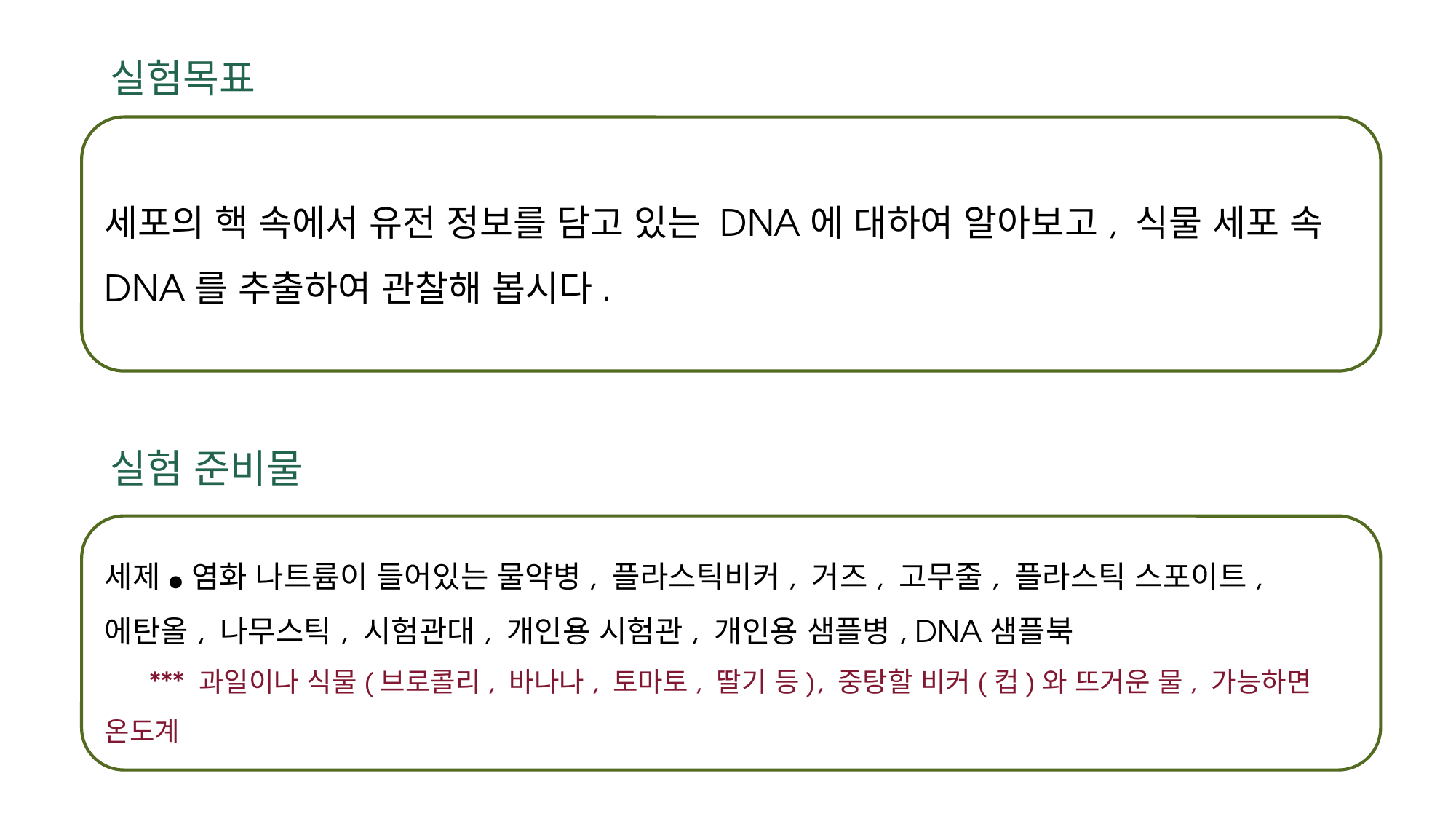

실험목표
세포의 핵 속에서 유전 정보를 담고 있는 DNA에 대하여 알아보고, 식물 세포 속 DNA를 추출하여 관찰해 봅시다.
실험 준비물
세제 ● 염화 나트륨이 들어있는 물약병, 플라스틱비커, 거즈, 고무줄, 플라스틱 스포이트, 에탄올, 나무스틱, 시험관대, 개인용 시험관, 개인용 샘플병, DNA샘플북
     *** 과일이나 식물(브로콜리, 바나나, 토마토, 딸기 등), 중탕할 비커(컵)와 뜨거운 물, 가능하면 온도계